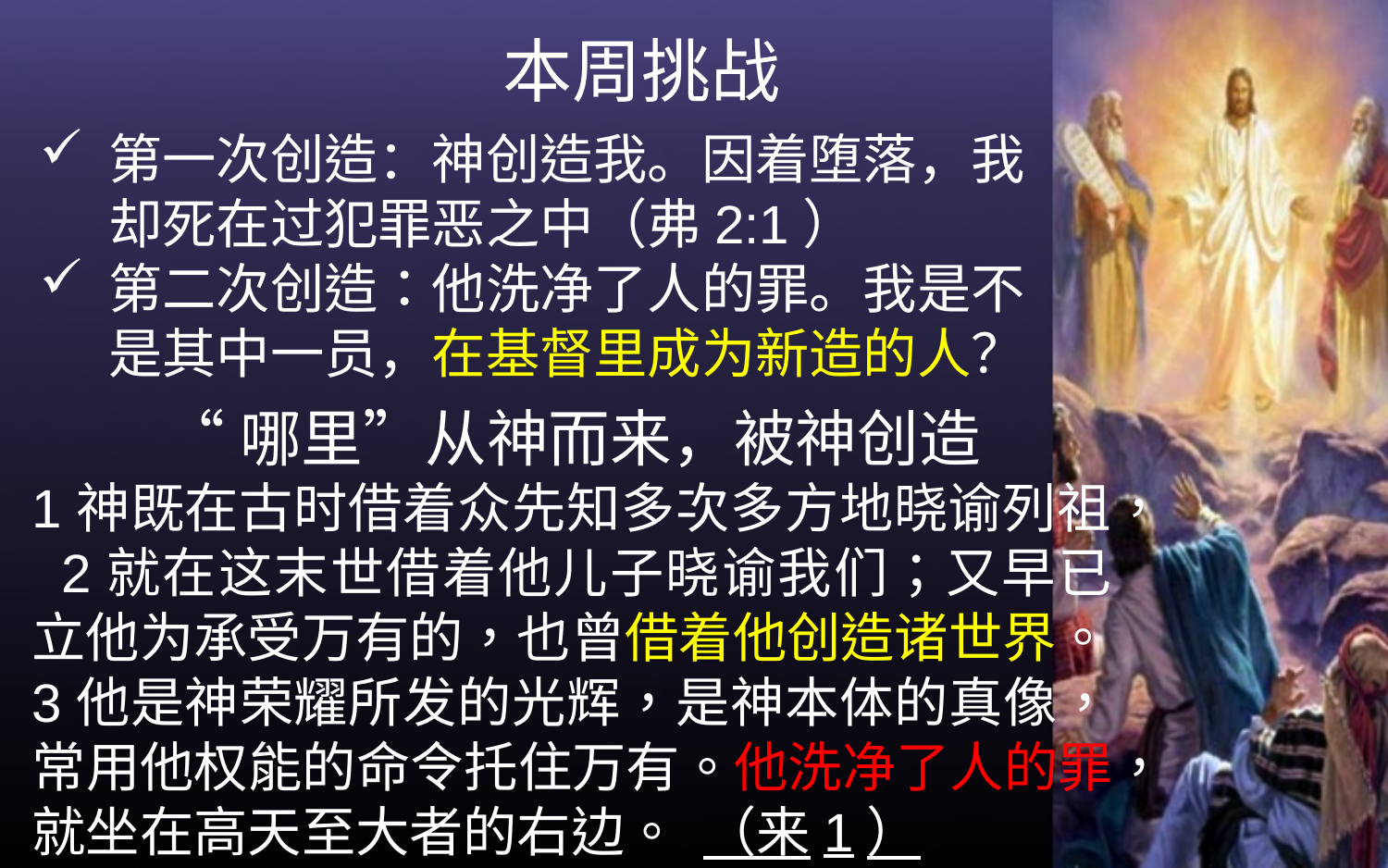

本周挑战
第一次创造：神创造我。因着堕落，我却死在过犯罪恶之中（弗2:1）
第二次创造：他洗净了人的罪。我是不是其中一员，在基督里成为新造的人？
“哪里”从神而来，被神创造
1神既在古时借着众先知多次多方地晓谕列祖， 2就在这末世借着他儿子晓谕我们；又早已立他为承受万有的，也曾借着他创造诸世界。
3他是神荣耀所发的光辉，是神本体的真像，常用他权能的命令托住万有。他洗净了人的罪，就坐在高天至大者的右边。  （来1）